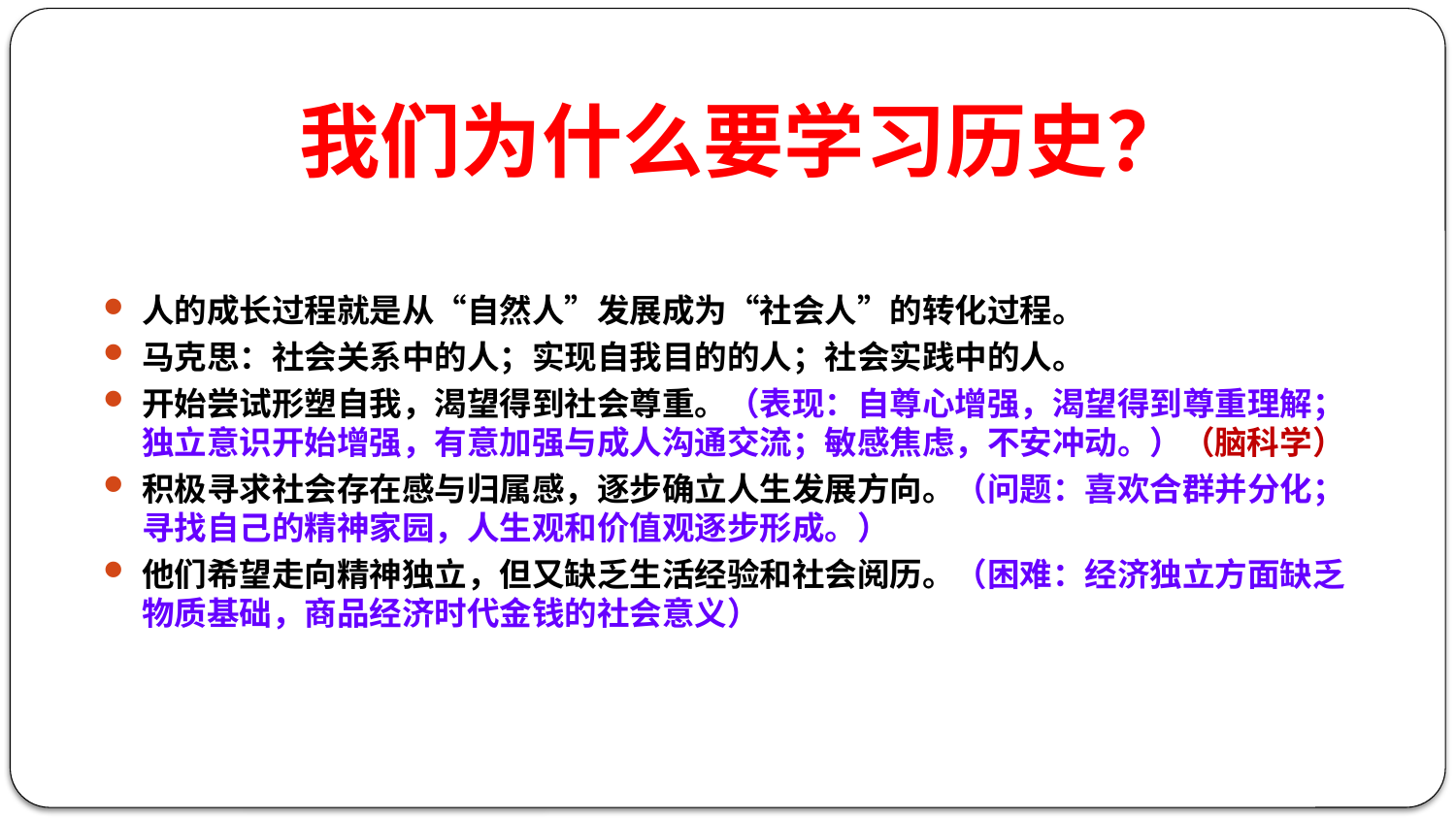

# 我们为什么要学习历史？
人的成长过程就是从“自然人”发展成为“社会人”的转化过程。
马克思：社会关系中的人；实现自我目的的人；社会实践中的人。
开始尝试形塑自我，渴望得到社会尊重。（表现：自尊心增强，渴望得到尊重理解；独立意识开始增强，有意加强与成人沟通交流；敏感焦虑，不安冲动。）（脑科学）
积极寻求社会存在感与归属感，逐步确立人生发展方向。（问题：喜欢合群并分化；寻找自己的精神家园，人生观和价值观逐步形成。）
他们希望走向精神独立，但又缺乏生活经验和社会阅历。（困难：经济独立方面缺乏物质基础，商品经济时代金钱的社会意义）